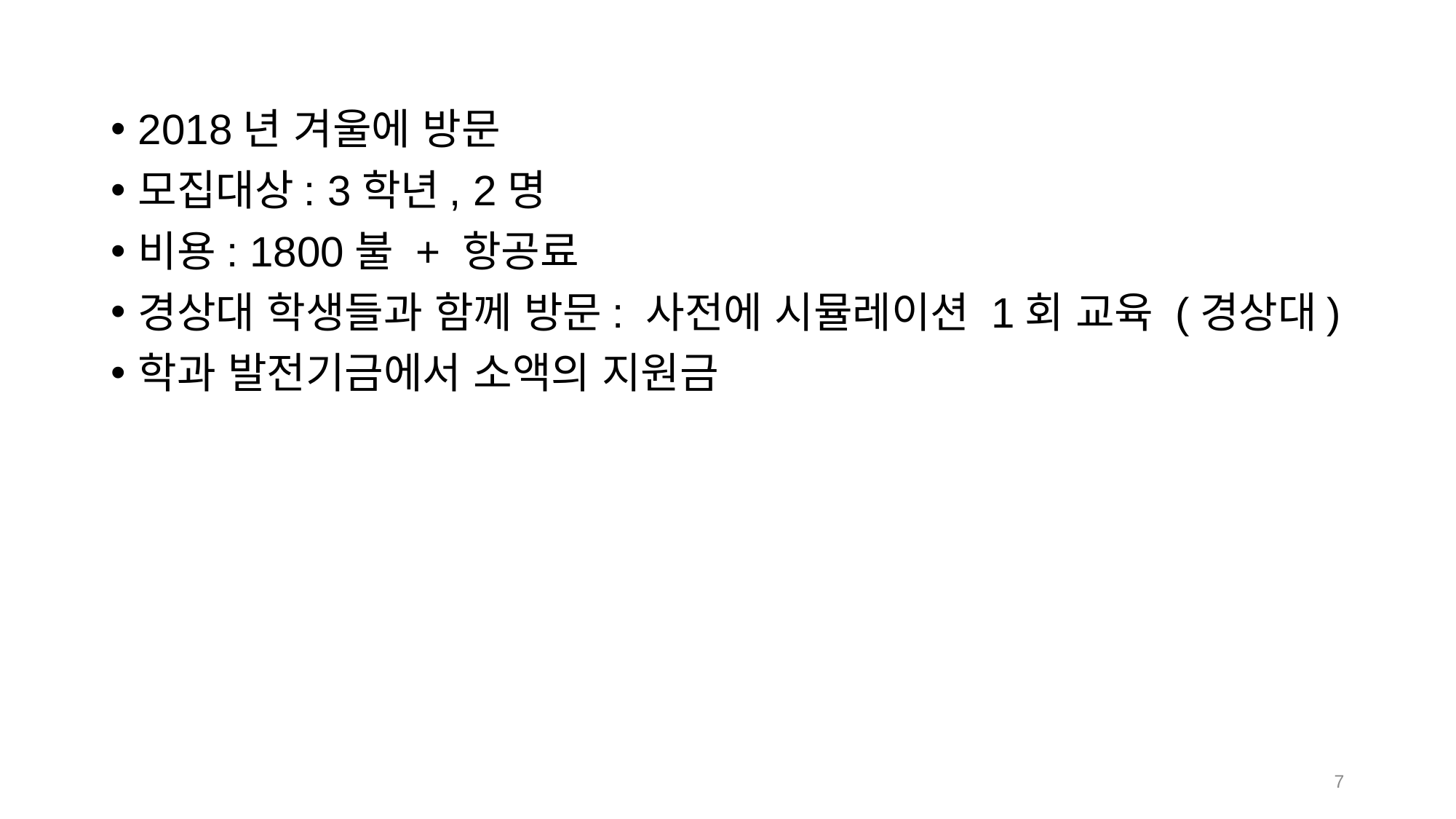

2018년 겨울에 방문
모집대상: 3학년, 2명
비용: 1800불 + 항공료
경상대 학생들과 함께 방문: 사전에 시뮬레이션 1회 교육 (경상대)
학과 발전기금에서 소액의 지원금

7